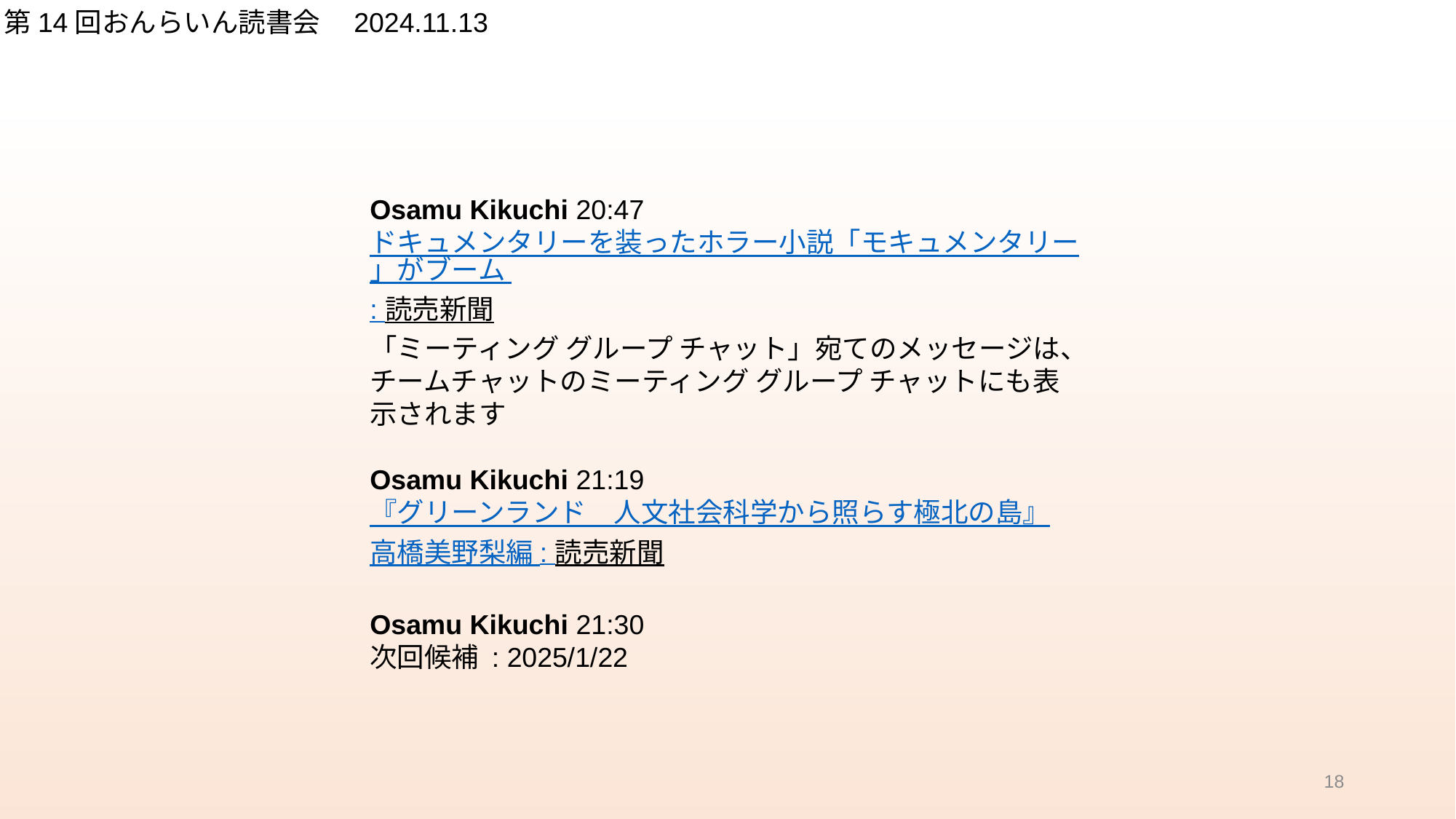

Osamu Kikuchi 20:47
ドキュメンタリーを装ったホラー小説「モキュメンタリー」がブーム : 読売新聞
「ミーティング グループ チャット」宛てのメッセージは、チームチャットのミーティング グループ チャットにも表示されます
Osamu Kikuchi 21:19
『グリーンランド　人文社会科学から照らす極北の島』高橋美野梨編 : 読売新聞
Osamu Kikuchi 21:30
次回候補 : 2025/1/22
18